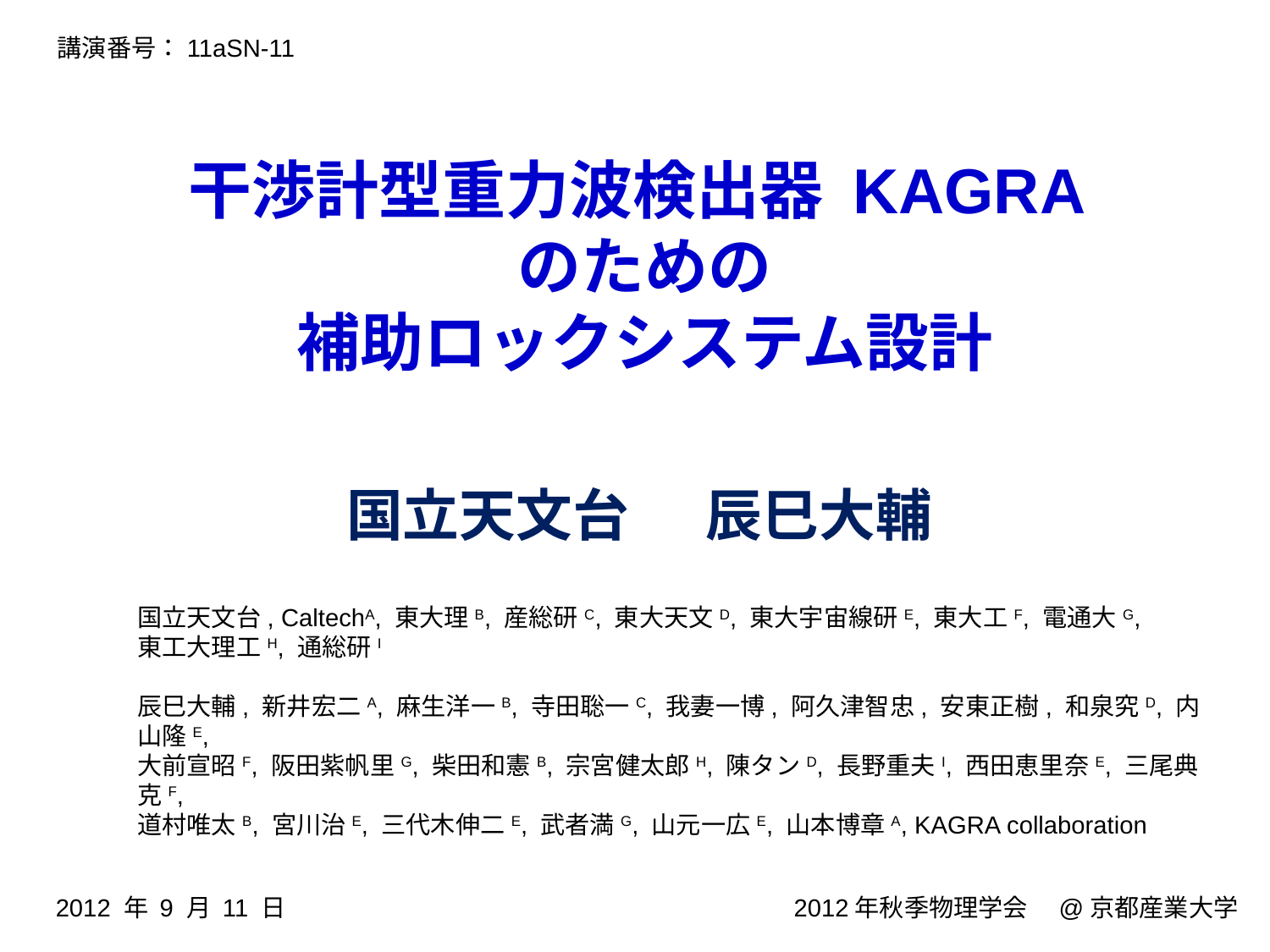

講演番号：11aSN-11
# 干渉計型重力波検出器 KAGRA のための 補助ロックシステム設計
国立天文台      辰巳大輔
国立天文台, CaltechA, 東大理B, 産総研C, 東大天文D, 東大宇宙線研E, 東大工F, 電通大G,
東工大理工H, 通総研I

辰巳大輔, 新井宏二A, 麻生洋一B, 寺田聡一C, 我妻一博, 阿久津智忠, 安東正樹, 和泉究D, 内山隆E,
大前宣昭F, 阪田紫帆里G, 柴田和憲B, 宗宮健太郎H, 陳タンD, 長野重夫I, 西田恵里奈E, 三尾典克F,
道村唯太B, 宮川治E, 三代木伸二E, 武者満G, 山元一広E, 山本博章A, KAGRA collaboration
2012 年 9 月 11 日
2012年秋季物理学会　@京都産業大学